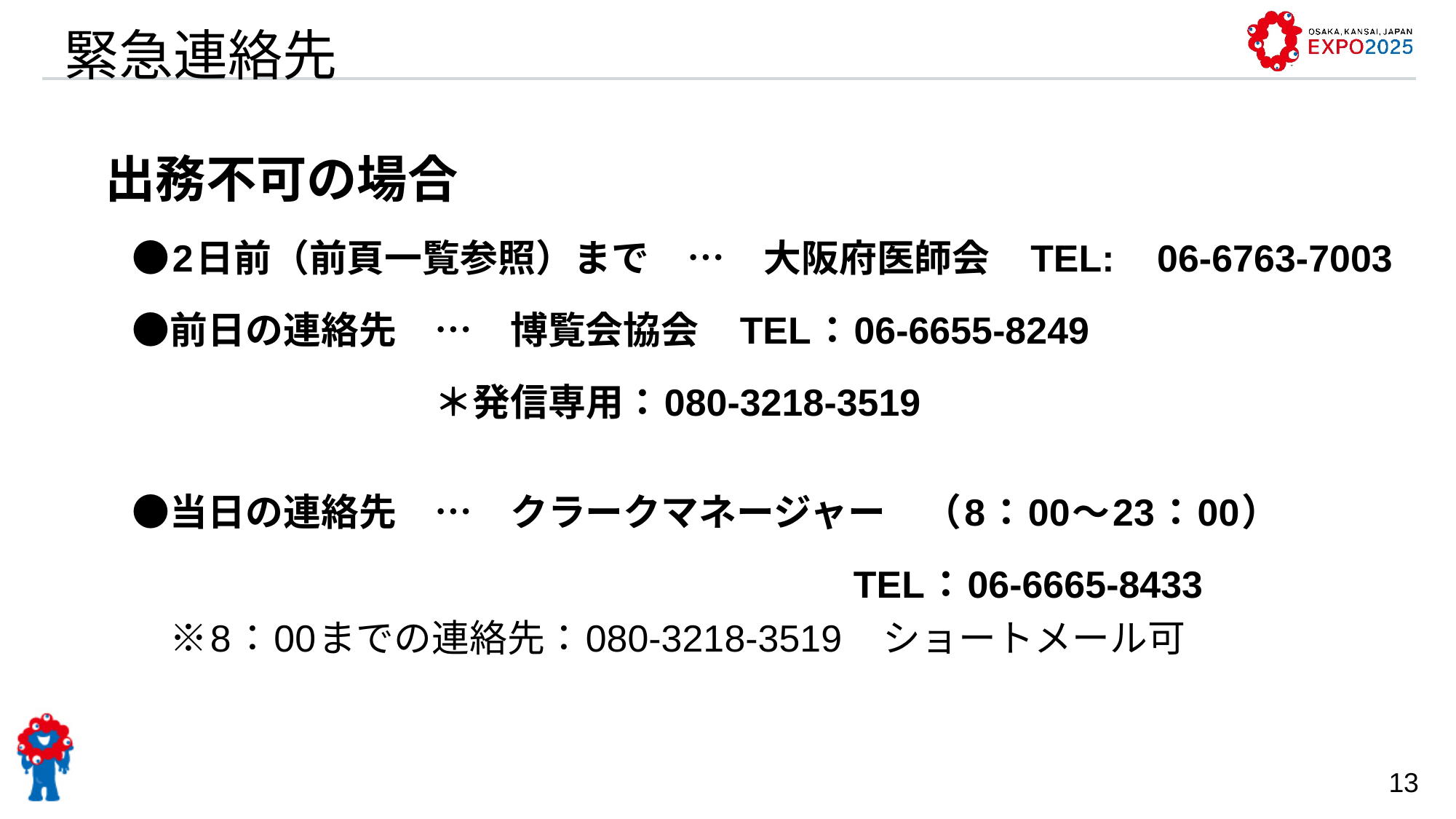

# 緊急連絡先
　出務不可の場合
　●2日前（前頁一覧参照）まで　…　大阪府医師会　TEL:　06-6763-7003
　●前日の連絡先　…　博覧会協会　TEL：06-6655-8249
           　 　　　　　 ＊発信専用：080-3218-3519

　●当日の連絡先　…　クラークマネージャー　（8：00～23：00）
　　　　　　　　　　　　　　　　　　　　TEL：06-6665-8433
　　※8：00までの連絡先：080-3218-3519　ショートメール可

13